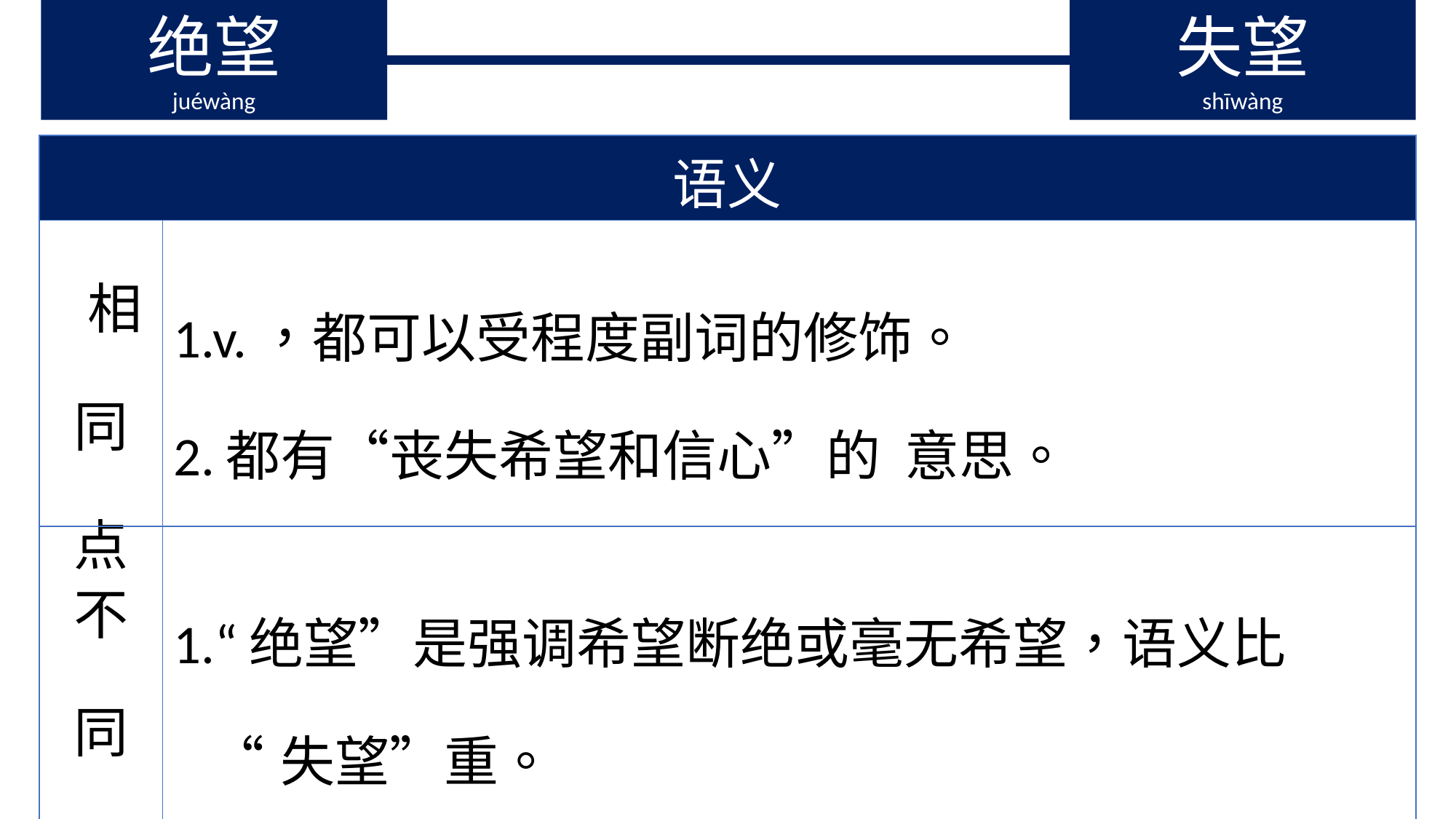

绝望
juéwàng
失望
shīwàng
| 语义 |  |
| --- | --- |
| 相同点 | 1.v.，都可以受程度副词的修饰。 2.都有“丧失希望和信心”的 意思。 |
| 不同点 | 1.“绝望”是强调希望断绝或毫无希望，语义比 “失望”重。 |